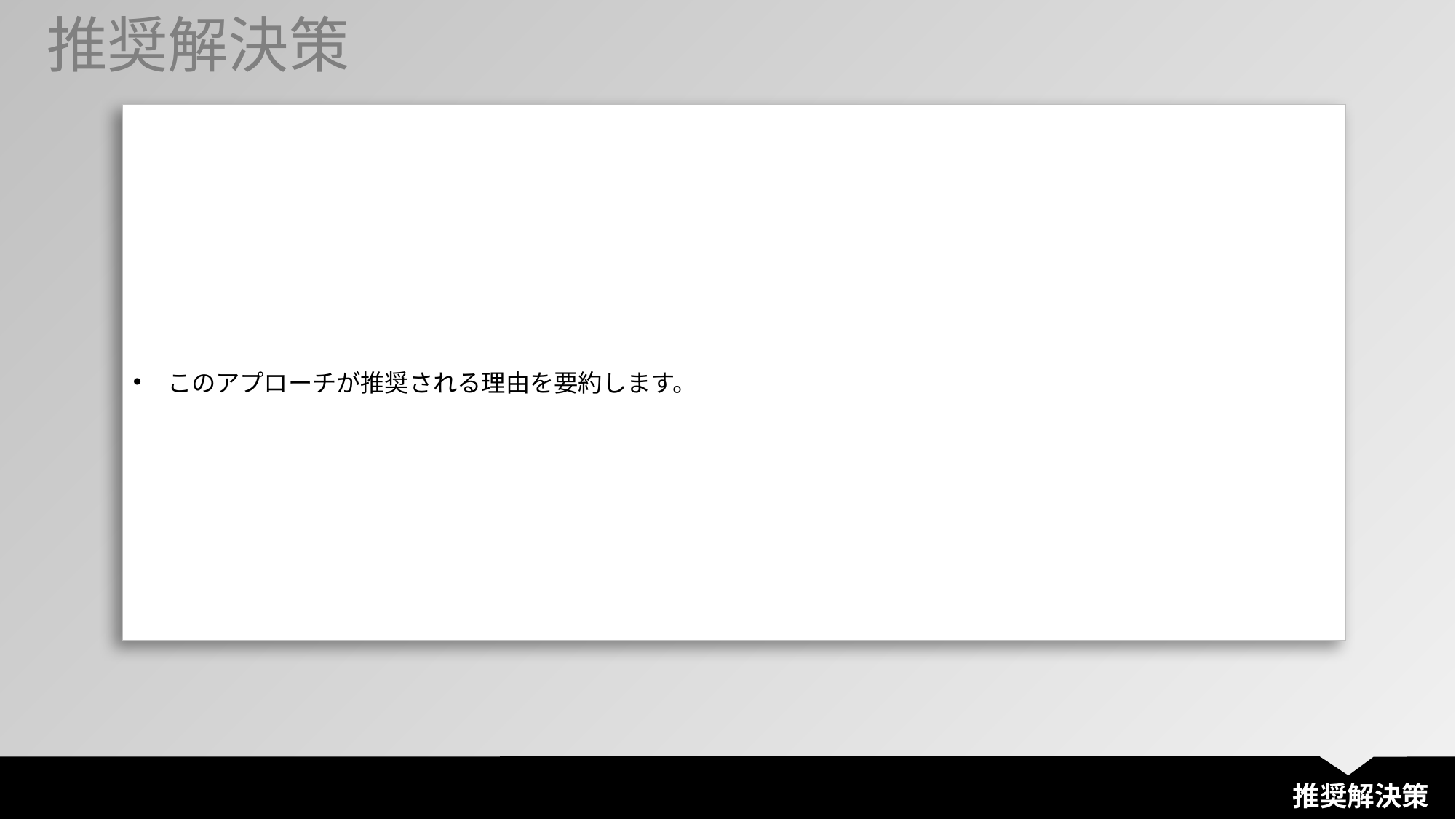

推奨解決策
| このアプローチが推奨される理由を要約します。 |
| --- |

推奨解決策